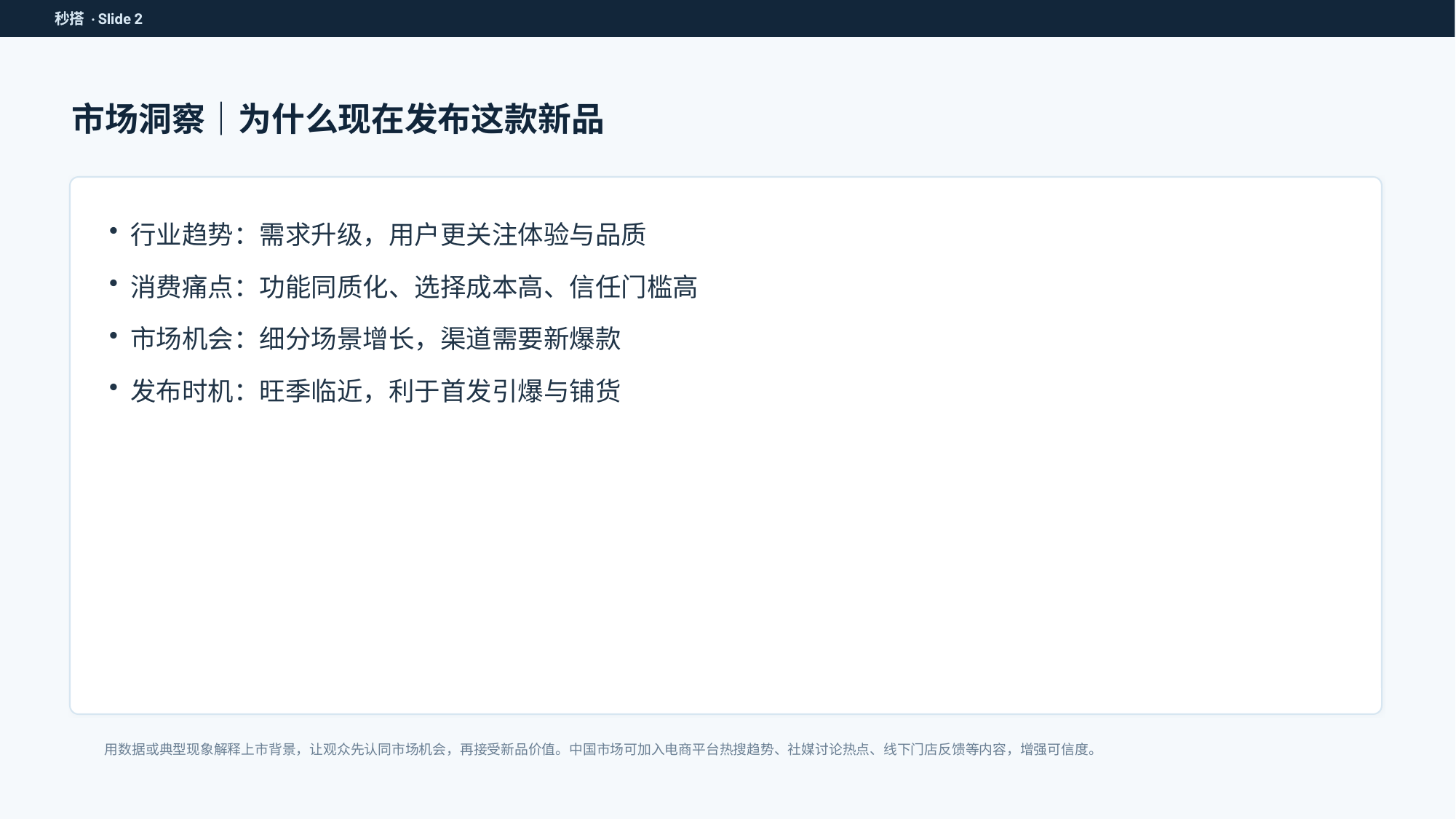

秒搭 · Slide 2
市场洞察｜为什么现在发布这款新品

行业趋势：需求升级，用户更关注体验与品质
消费痛点：功能同质化、选择成本高、信任门槛高
市场机会：细分场景增长，渠道需要新爆款
发布时机：旺季临近，利于首发引爆与铺货
用数据或典型现象解释上市背景，让观众先认同市场机会，再接受新品价值。中国市场可加入电商平台热搜趋势、社媒讨论热点、线下门店反馈等内容，增强可信度。